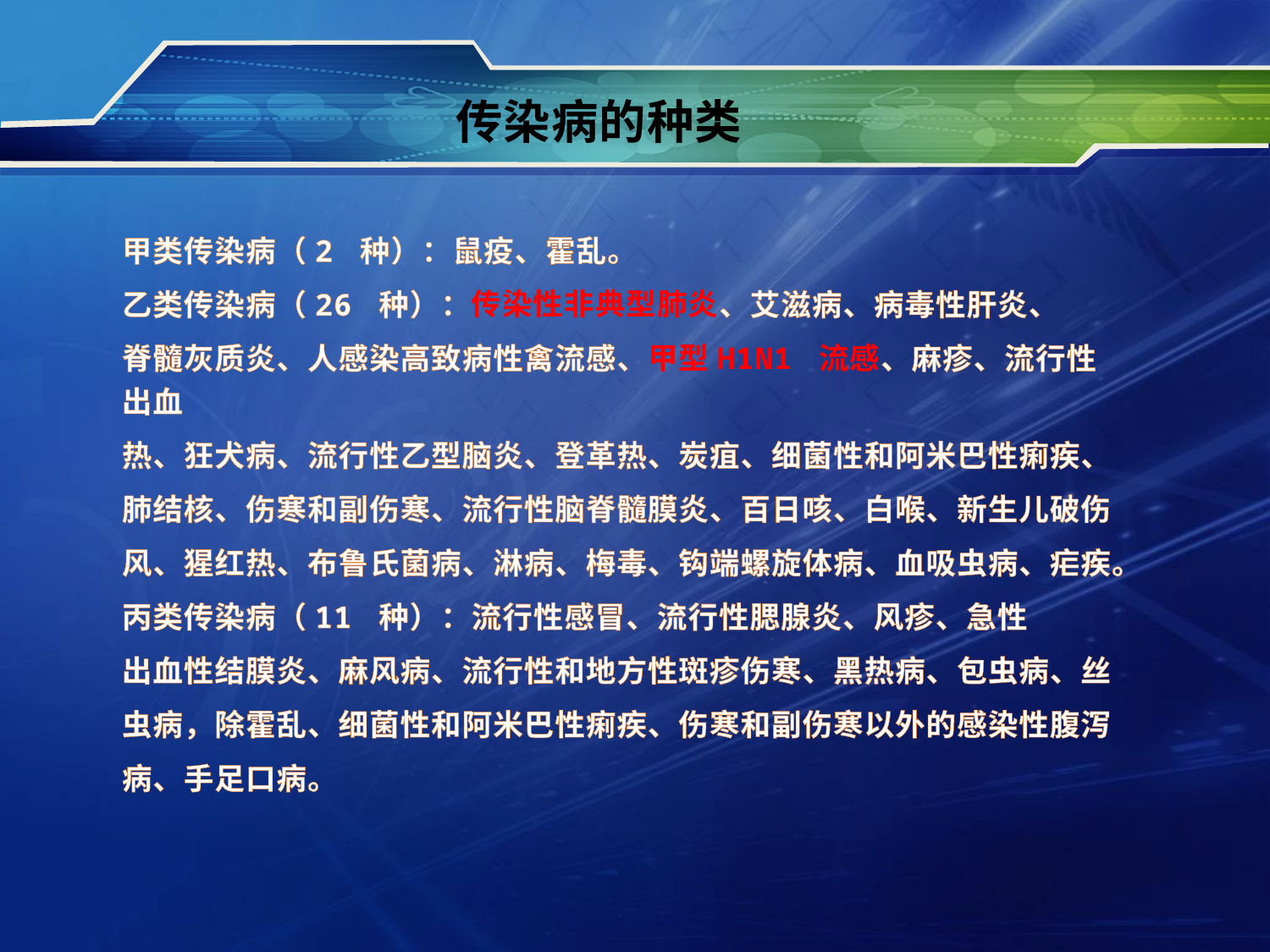

# 传染病的种类
甲类传染病（2 种）：鼠疫、霍乱。
乙类传染病（26 种）：传染性非典型肺炎、艾滋病、病毒性肝炎、
脊髓灰质炎、人感染高致病性禽流感、甲型H1N1 流感、麻疹、流行性出血
热、狂犬病、流行性乙型脑炎、登革热、炭疽、细菌性和阿米巴性痢疾、
肺结核、伤寒和副伤寒、流行性脑脊髓膜炎、百日咳、白喉、新生儿破伤
风、猩红热、布鲁氏菌病、淋病、梅毒、钩端螺旋体病、血吸虫病、疟疾。
丙类传染病（11 种）：流行性感冒、流行性腮腺炎、风疹、急性
出血性结膜炎、麻风病、流行性和地方性斑疹伤寒、黑热病、包虫病、丝
虫病，除霍乱、细菌性和阿米巴性痢疾、伤寒和副伤寒以外的感染性腹泻
病、手足口病。